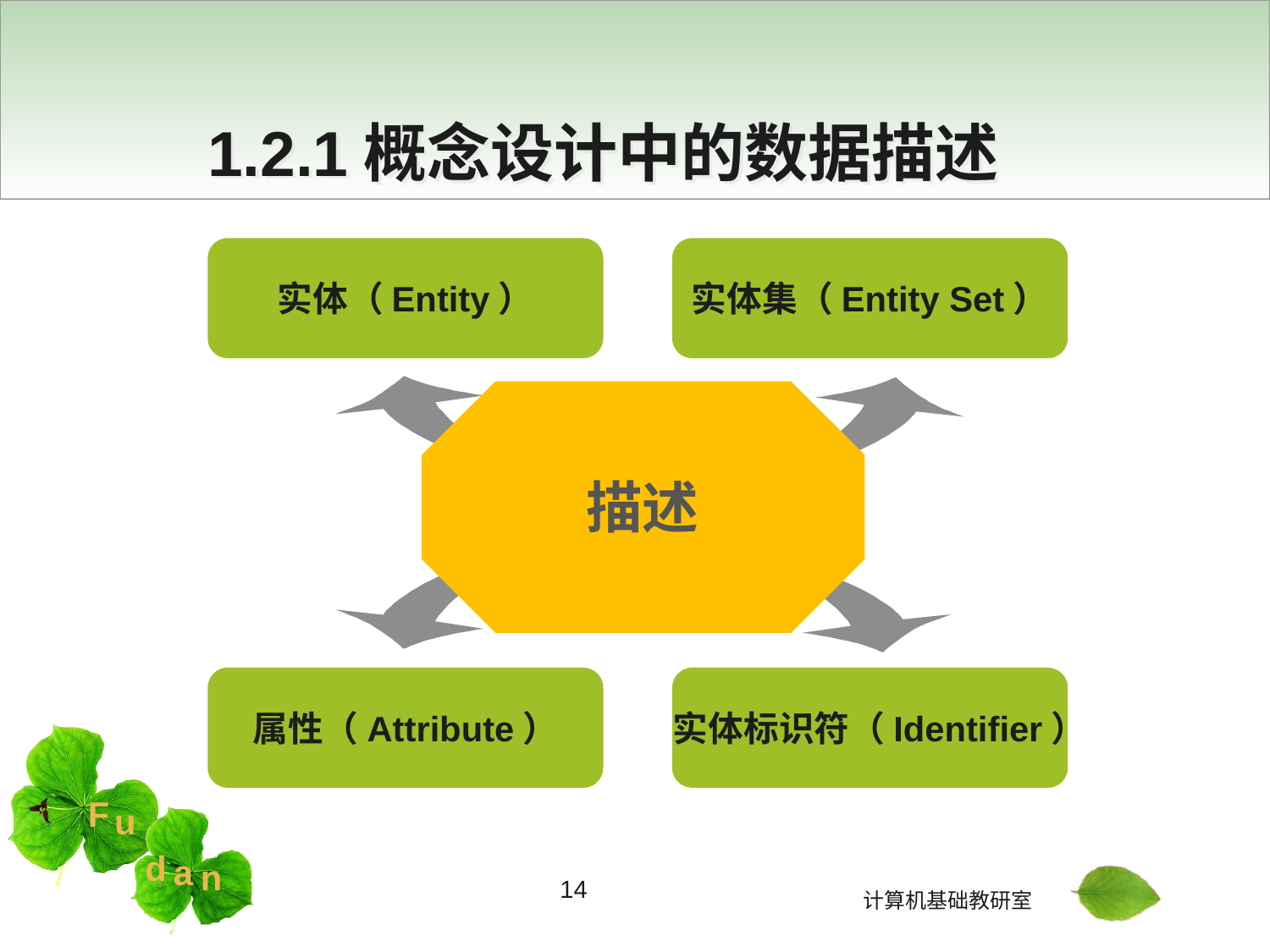

1.2.1概念设计中的数据描述

实体（Entity）
实体集（Entity Set）

描述

属性（Attribute）
实体标识符（Identifier）
14